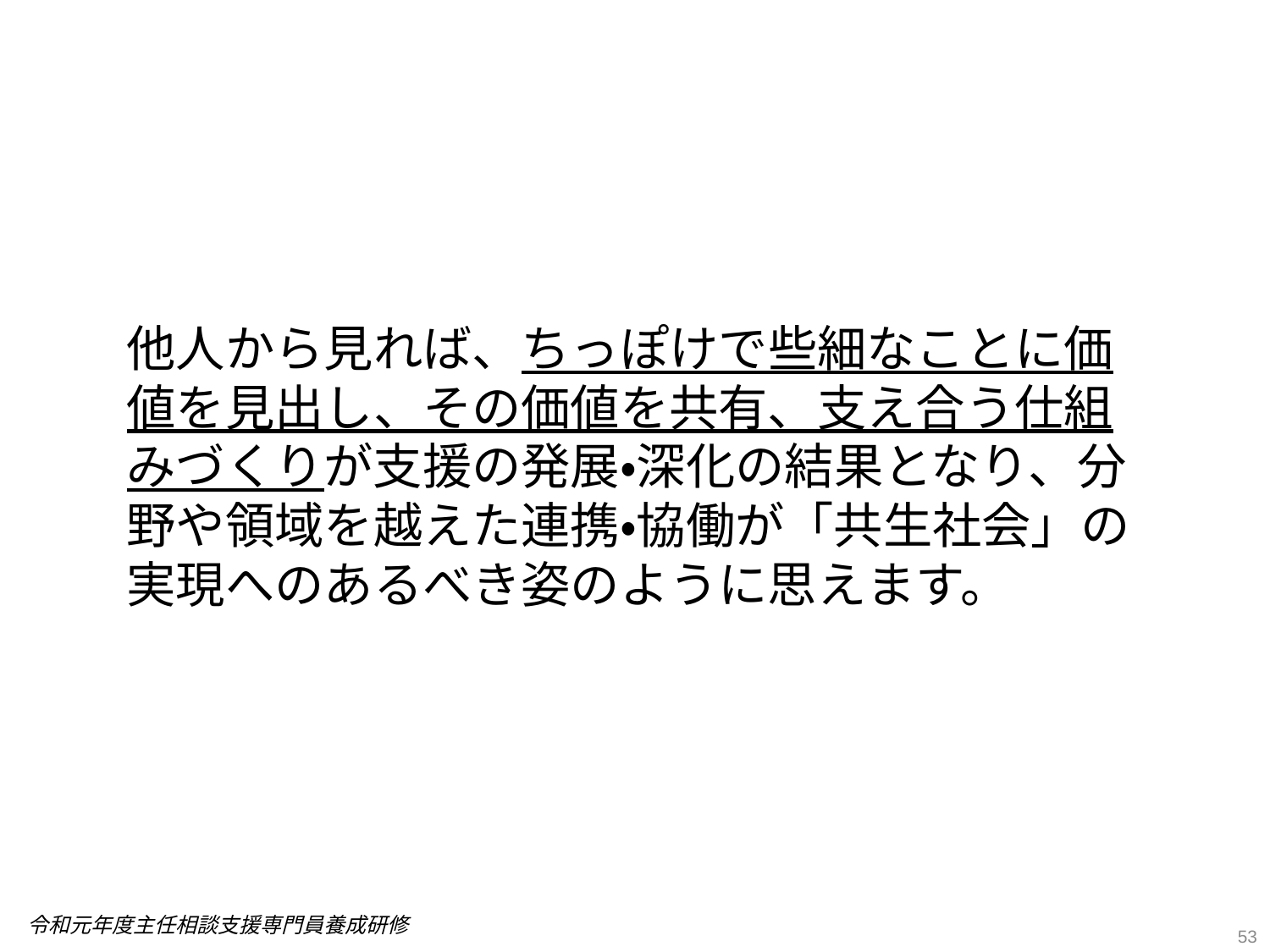

他人から見れば、ちっぽけで些細なことに価値を見出し、その価値を共有、支え合う仕組みづくりが支援の発展・深化の結果となり、分野や領域を越えた連携・協働が「共生社会」の実現へのあるべき姿のように思えます。

53